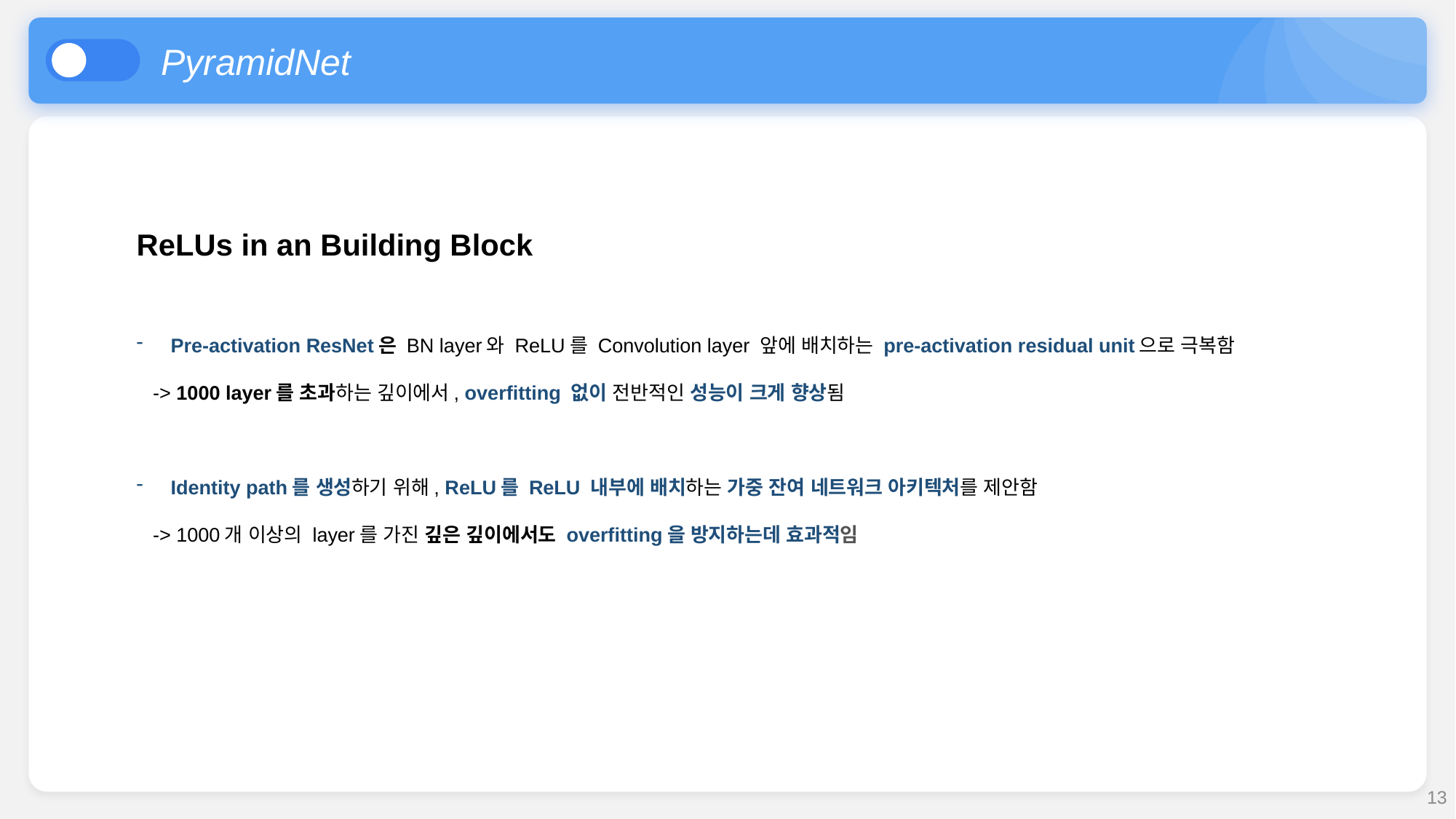

PyramidNet

ReLUs in an Building Block

Pre-activation ResNet은 BN layer와 ReLU를 Convolution layer 앞에 배치하는 pre-activation residual unit으로 극복함
   -> 1000 layer를 초과하는 깊이에서, overfitting 없이 전반적인 성능이 크게 향상됨

Identity path를 생성하기 위해, ReLU를 ReLU 내부에 배치하는 가중 잔여 네트워크 아키텍처를 제안함
   -> 1000개 이상의 layer를 가진 깊은 깊이에서도 overfitting을 방지하는데 효과적임
13